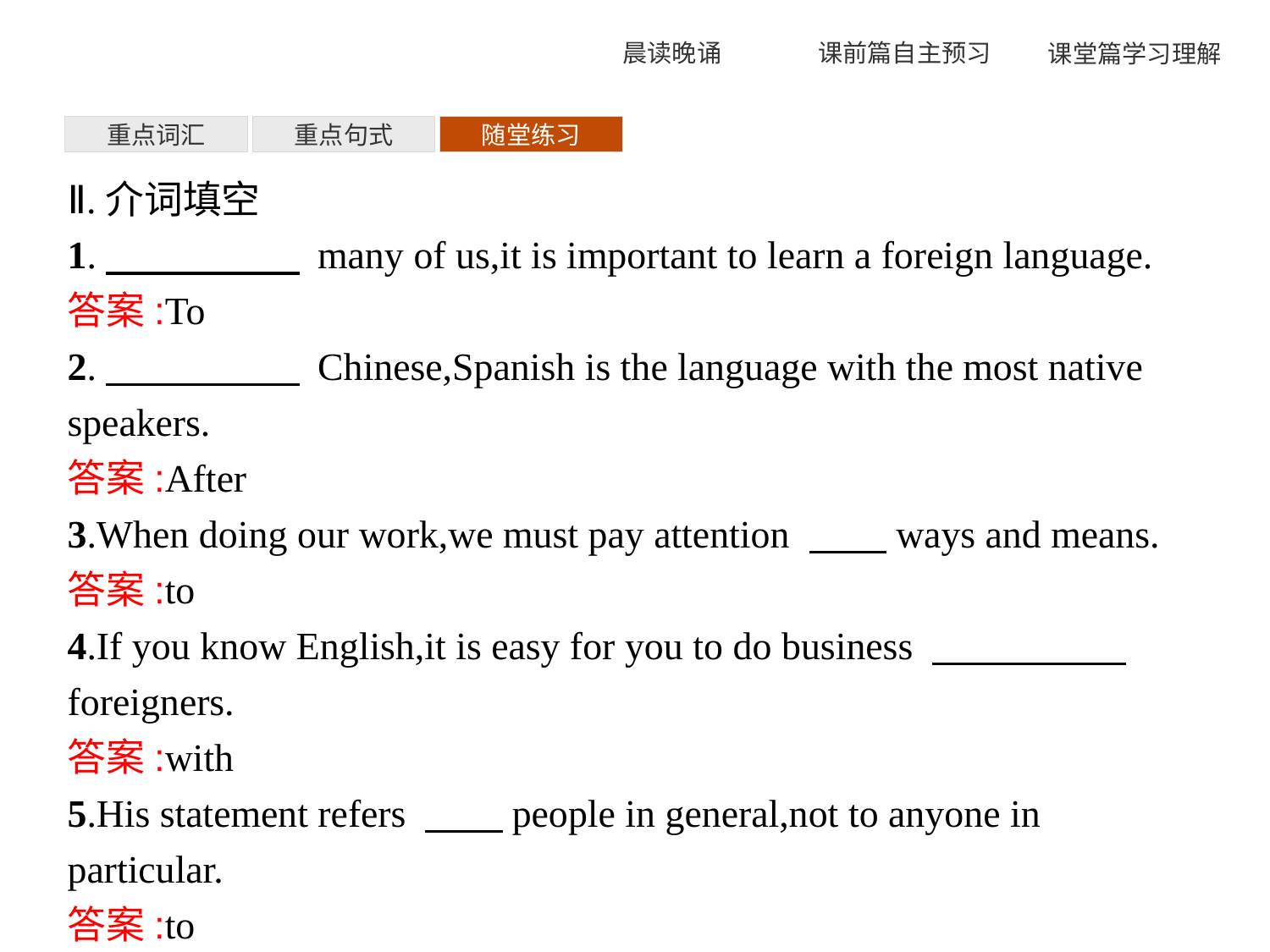

重点词汇
重点句式
随堂练习
Ⅱ.介词填空
1.　　　　　 many of us,it is important to learn a foreign language.
答案:To
2.　　　　　 Chinese,Spanish is the language with the most native speakers.
答案:After
3.When doing our work,we must pay attention 　　ways and means.
答案:to
4.If you know English,it is easy for you to do business 　　　　　foreigners.
答案:with
5.His statement refers 　　people in general,not to anyone in particular.
答案:to